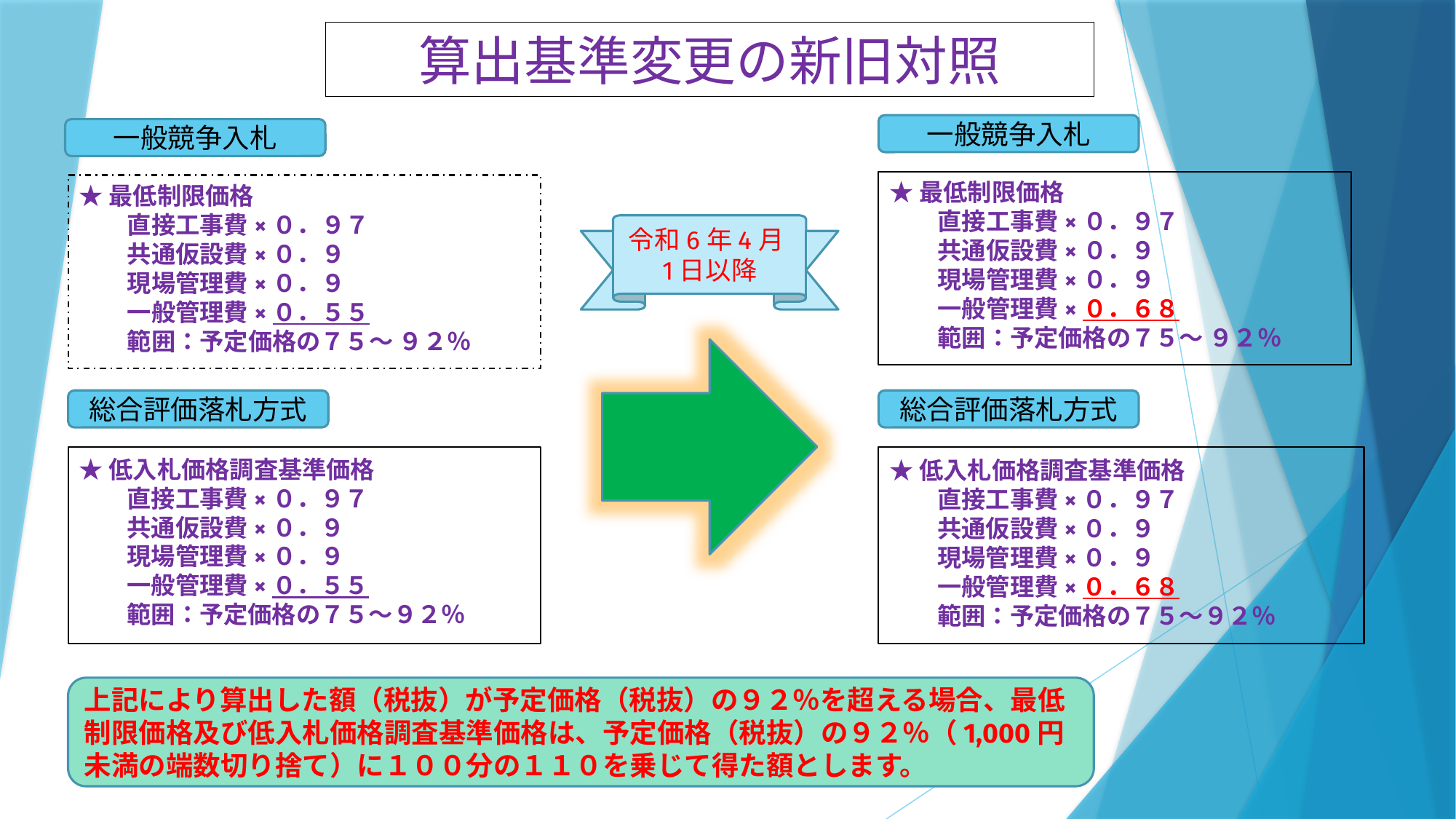

# 算出基準変更の新旧対照
一般競争入札
一般競争入札
★最低制限価格
　　直接工事費×０．９７
　　共通仮設費×０．９
　　現場管理費×０．９
　　一般管理費×０．６８
　　範囲：予定価格の７５～ ９２％

★最低制限価格
　　直接工事費×０．９７
　　共通仮設費×０．９
　　現場管理費×０．９
　　一般管理費×０．５５
　　範囲：予定価格の７５～ ９２％

令和6年4月1日以降

総合評価落札方式
総合評価落札方式

★低入札価格調査基準価格
　　直接工事費×０．９７
　　共通仮設費×０．９
　　現場管理費×０．９
　　一般管理費×０．５５
　　範囲：予定価格の７５～９２％

★低入札価格調査基準価格
　　直接工事費×０．９７
　　共通仮設費×０．９
　　現場管理費×０．９
　　一般管理費×０．６８
　　範囲：予定価格の７５～９２％

上記により算出した額（税抜）が予定価格（税抜）の９２％を超える場合、最低制限価格及び低入札価格調査基準価格は、予定価格（税抜）の９２％（1,000円未満の端数切り捨て）に１００分の１１０を乗じて得た額とします。